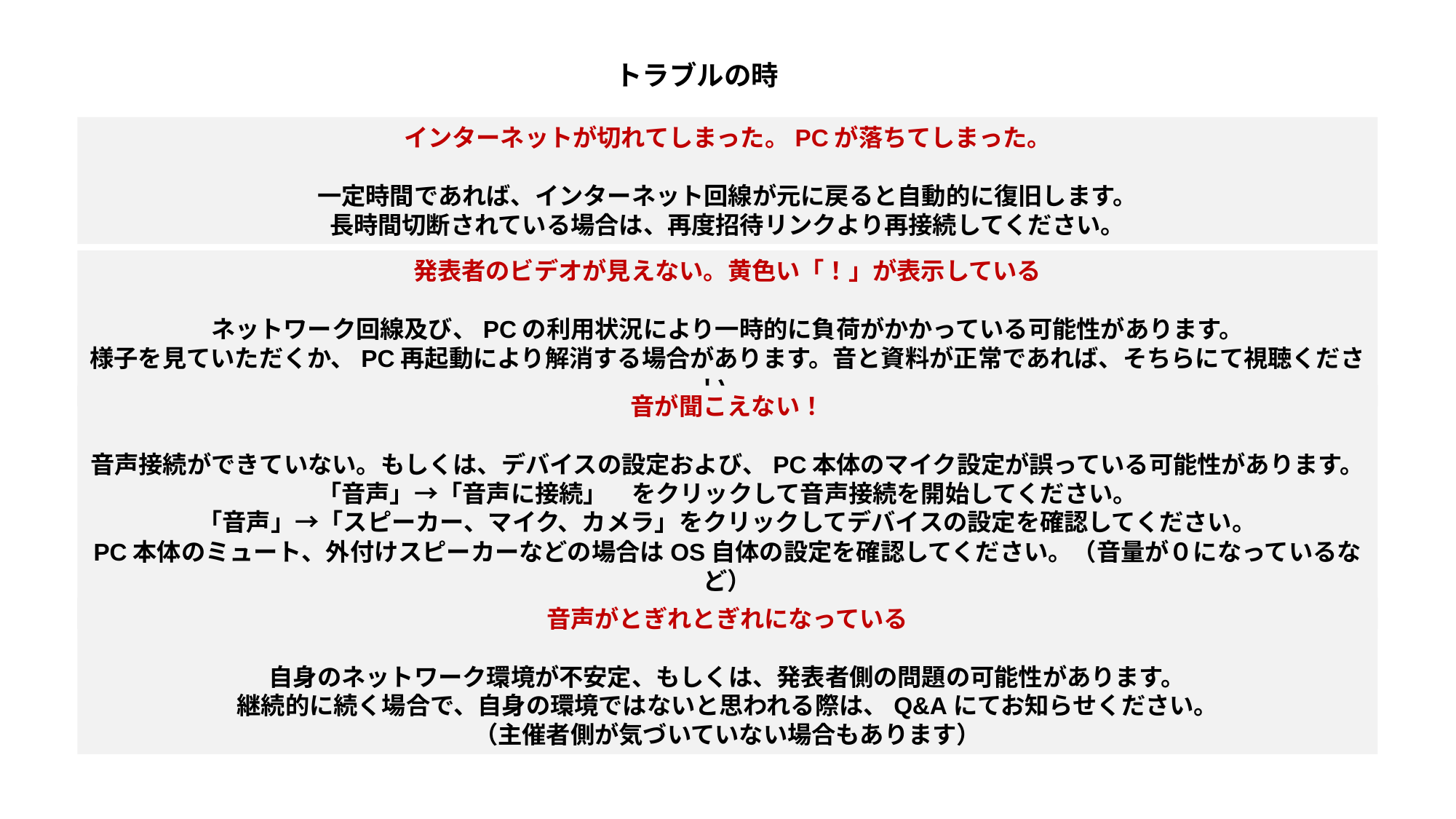

トラブルの時
インターネットが切れてしまった。PCが落ちてしまった。

一定時間であれば、インターネット回線が元に戻ると自動的に復旧します。
長時間切断されている場合は、再度招待リンクより再接続してください。
発表者のビデオが見えない。黄色い「！」が表示している

ネットワーク回線及び、PCの利用状況により一時的に負荷がかかっている可能性があります。
様子を見ていただくか、PC再起動により解消する場合があります。音と資料が正常であれば、そちらにて視聴ください。
音が聞こえない！

音声接続ができていない。もしくは、デバイスの設定および、PC本体のマイク設定が誤っている可能性があります。
「音声」→「音声に接続」　をクリックして音声接続を開始してください。
「音声」→「スピーカー、マイク、カメラ」をクリックしてデバイスの設定を確認してください。
PC本体のミュート、外付けスピーカーなどの場合はOS自体の設定を確認してください。（音量が０になっているなど）

音声がとぎれとぎれになっている

自身のネットワーク環境が不安定、もしくは、発表者側の問題の可能性があります。
継続的に続く場合で、自身の環境ではないと思われる際は、Q&Aにてお知らせください。
（主催者側が気づいていない場合もあります）